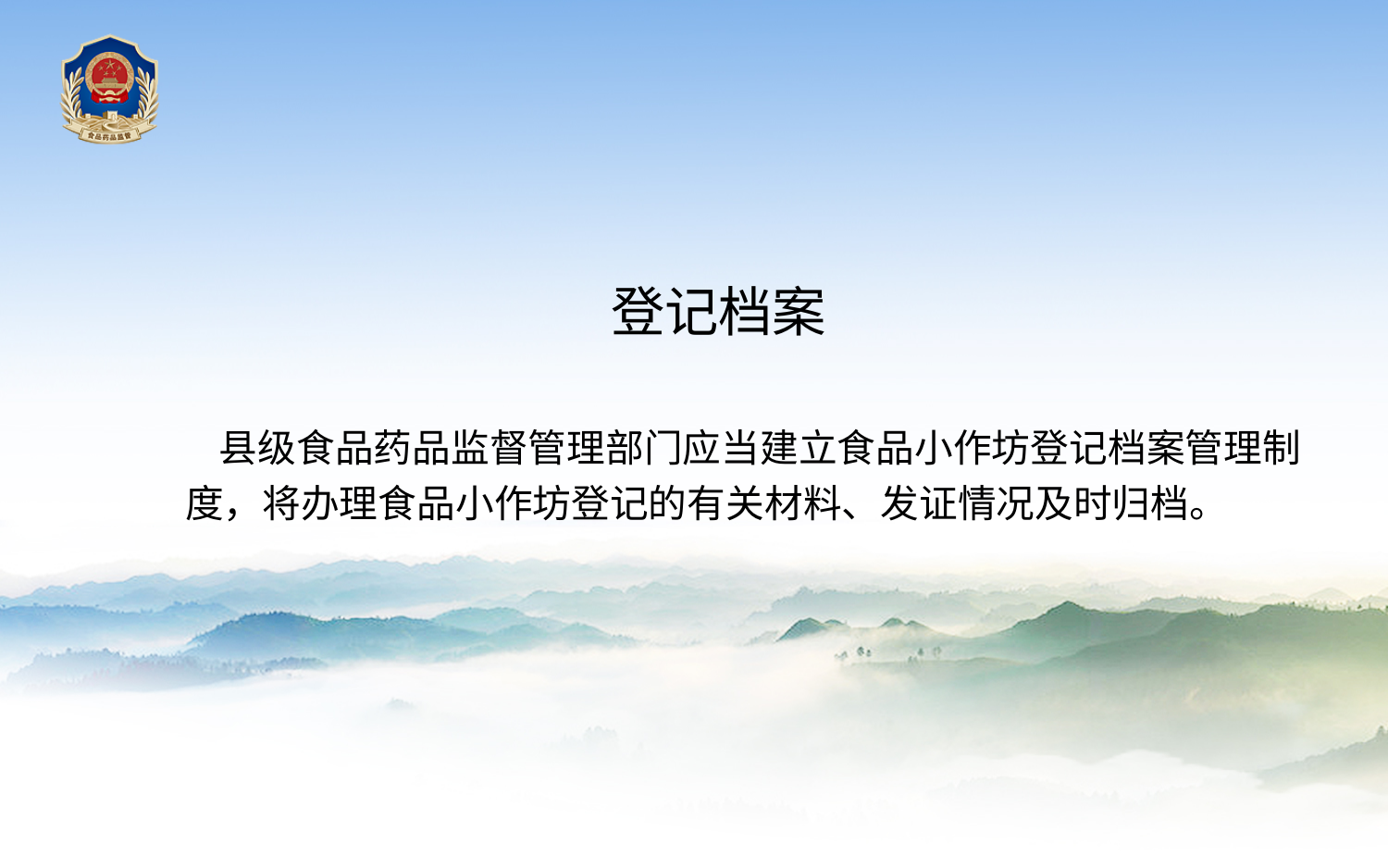

登记档案

         县级食品药品监督管理部门应当建立食品小作坊登记档案管理制度，将办理食品小作坊登记的有关材料、发证情况及时归档。